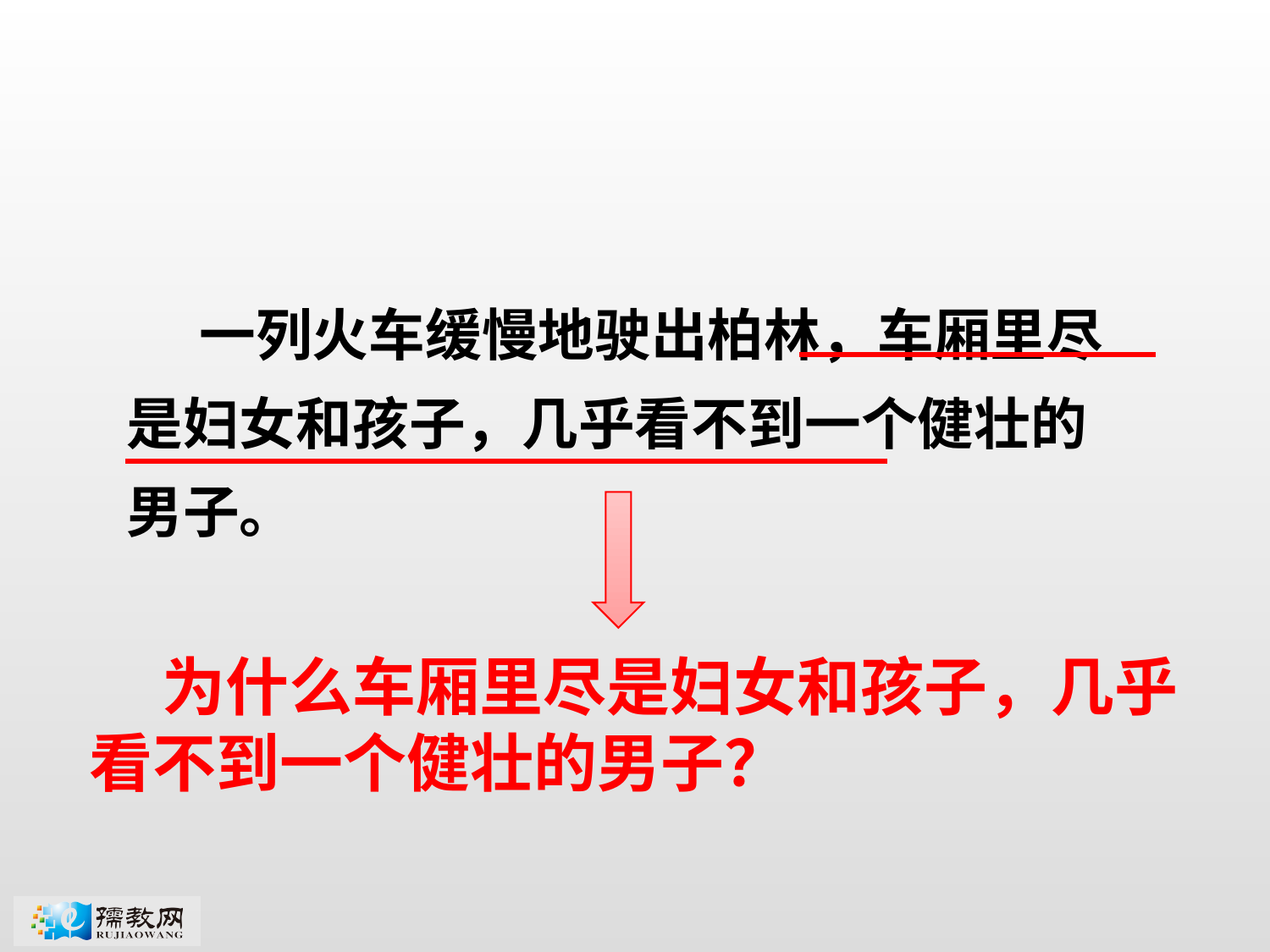

一列火车缓慢地驶出柏林，车厢里尽是妇女和孩子，几乎看不到一个健壮的男子。

    为什么车厢里尽是妇女和孩子，几乎看不到一个健壮的男子？